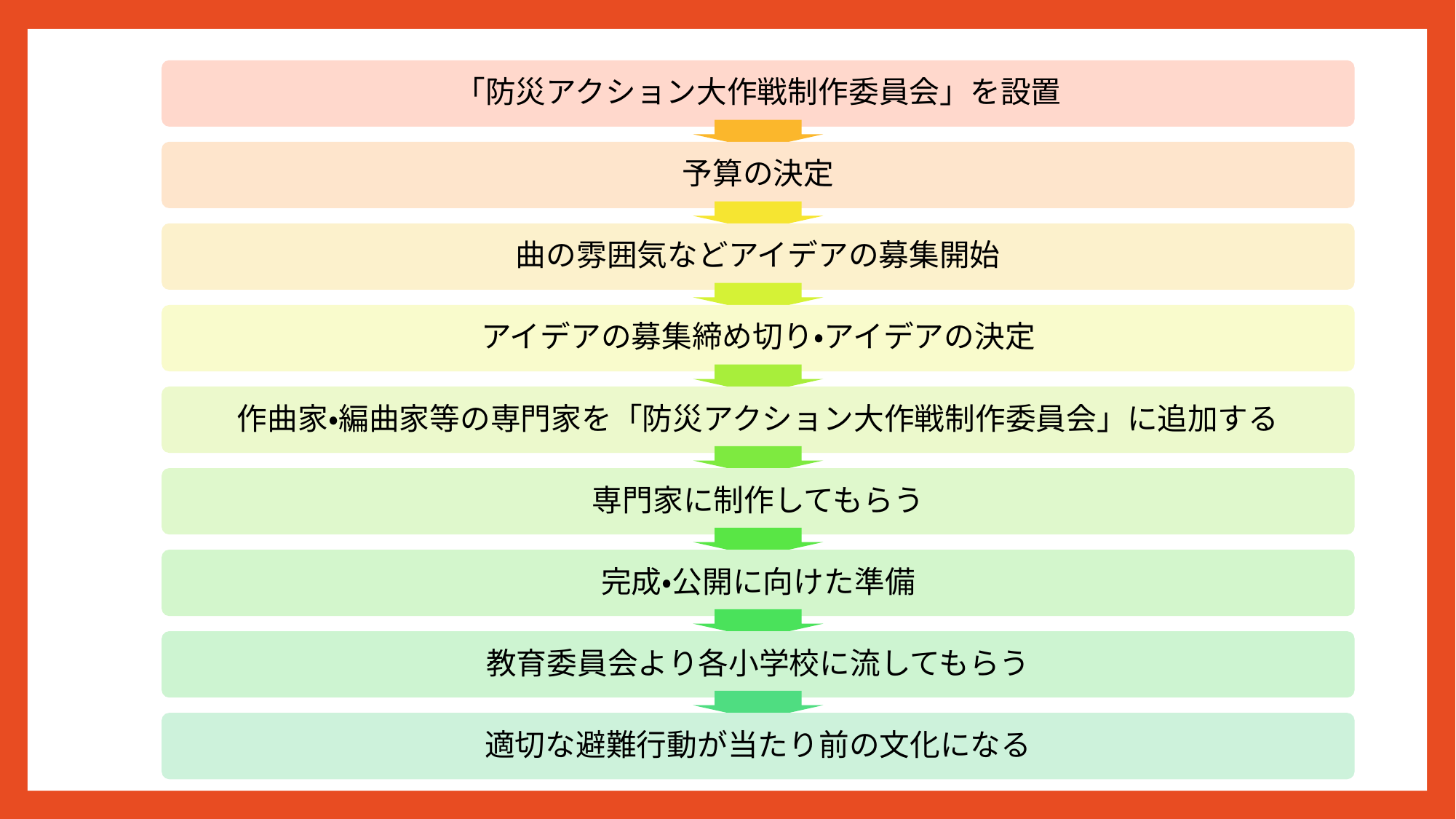

「防災アクション大作戦制作委員会」を設置

予算の決定

曲の雰囲気などアイデアの募集開始

アイデアの募集締め切り・アイデアの決定

作曲家・編曲家等の専門家を「防災アクション大作戦制作委員会」に追加する

専門家に制作してもらう

完成・公開に向けた準備

教育委員会より各小学校に流してもらう

適切な避難行動が当たり前の文化になる